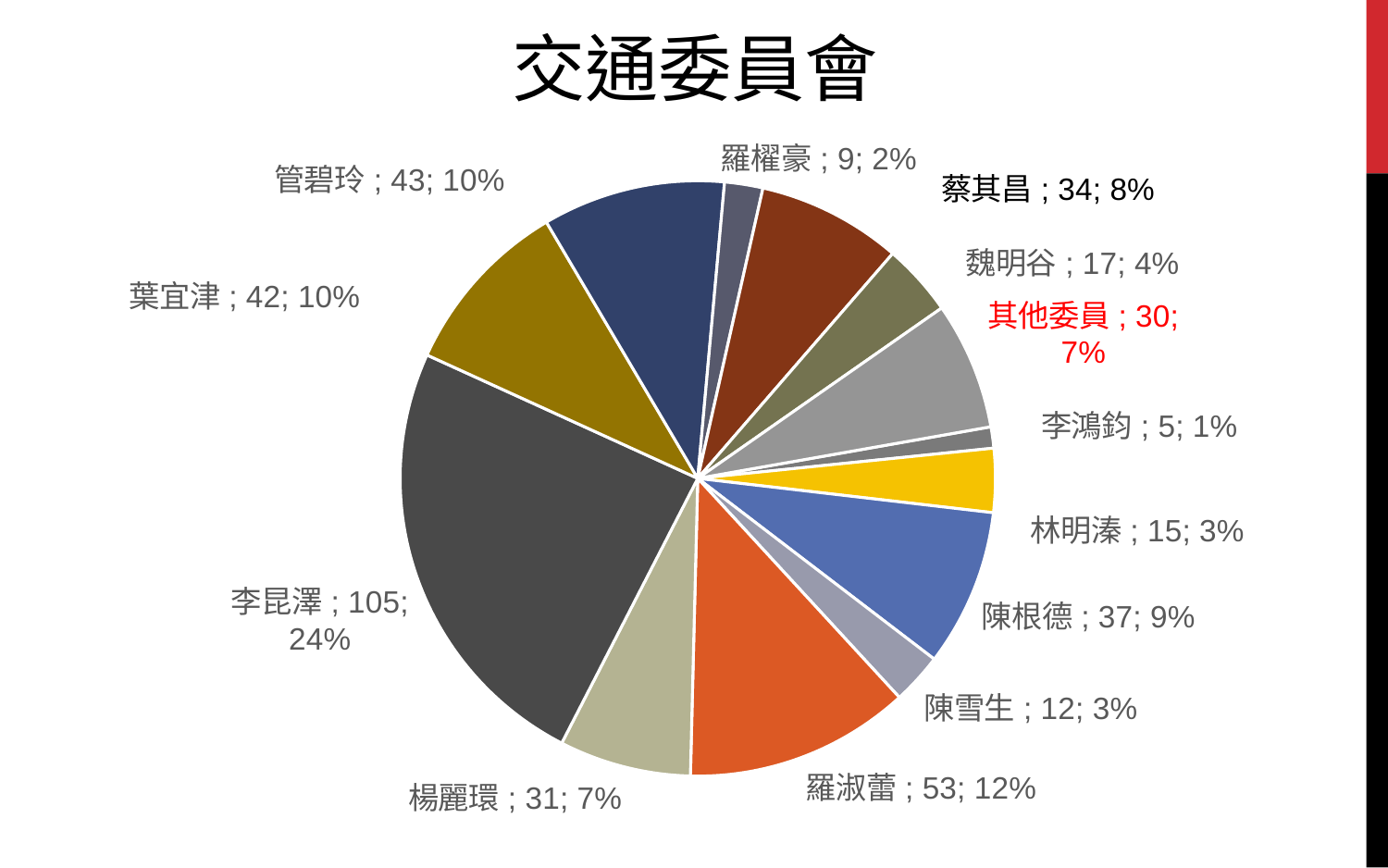

交通委員會

### Chart

| Category | 欄1 |
|---|---|
| 李鴻鈞 | 5.0 |
| 林明溱 | 15.0 |
| 陳根德 | 37.0 |
| 陳雪生 | 12.0 |
| 羅淑蕾 | 53.0 |
| 楊麗環 | 31.0 |
| 李昆澤 | 105.0 |
| 葉宜津 | 42.0 |
| 管碧玲 | 43.0 |
| 羅櫂豪 | 9.0 |
| 蔡其昌 | 34.0 |
| 魏明谷 | 17.0 |
| 其他委員 | 30.0 |